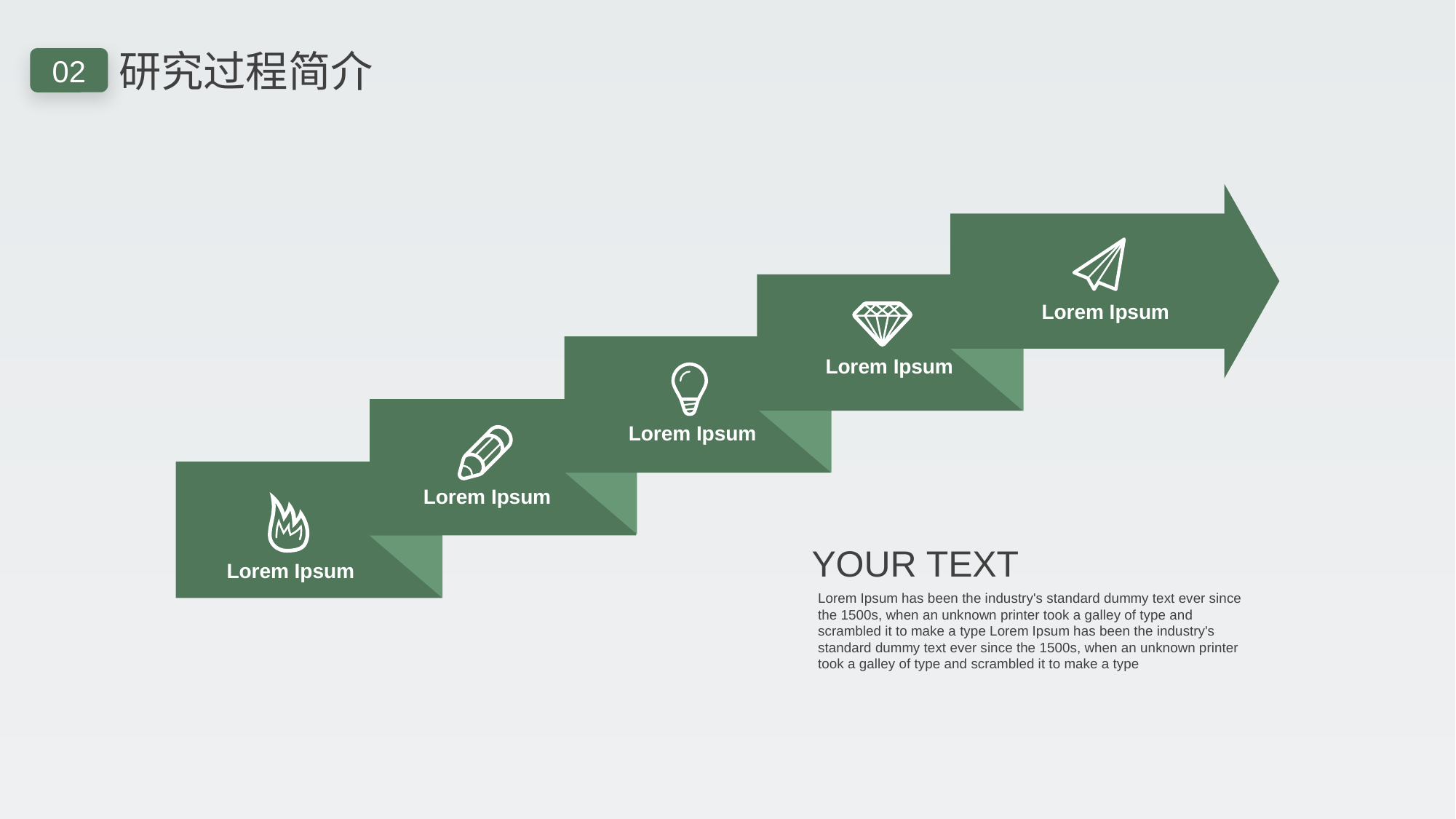

研究过程简介
02

Lorem Ipsum

Lorem Ipsum

Lorem Ipsum

Lorem Ipsum

Lorem Ipsum
Lorem Ipsum has been the industry's standard dummy text ever since the 1500s, when an unknown printer took a galley of type and scrambled it to make a type Lorem Ipsum has been the industry's standard dummy text ever since the 1500s, when an unknown printer took a galley of type and scrambled it to make a type

 YOUR TEXT